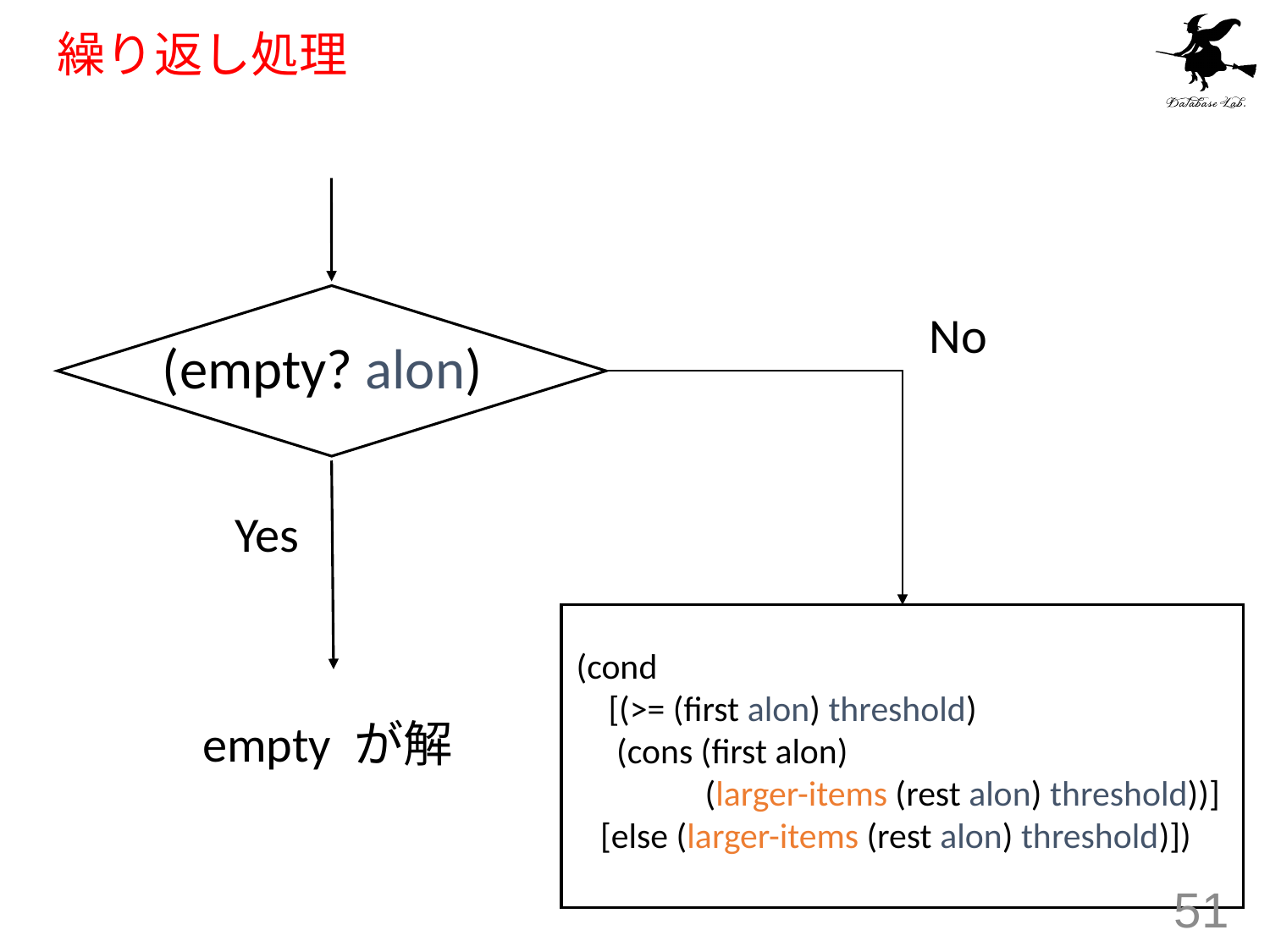

# 繰り返し処理

No
(empty? alon)

Yes

(cond
    [(>= (first alon) threshold)
     (cons (first alon)
                (larger-items (rest alon) threshold))]
   [else (larger-items (rest alon) threshold)])
empty が解
51